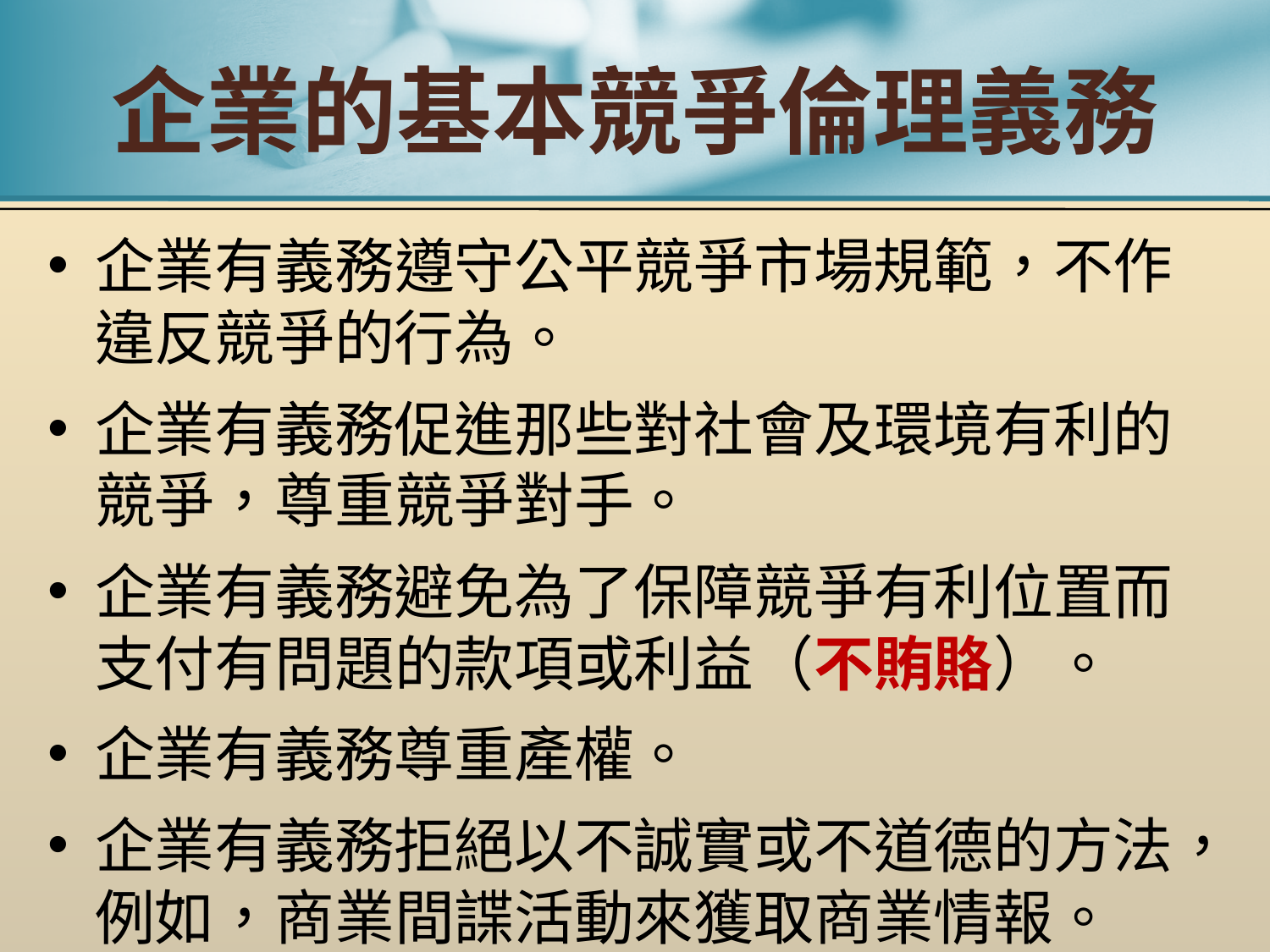

# 企業的基本競爭倫理義務
企業有義務遵守公平競爭市場規範，不作違反競爭的行為。
企業有義務促進那些對社會及環境有利的競爭，尊重競爭對手。
企業有義務避免為了保障競爭有利位置而支付有問題的款項或利益（不賄賂）。
企業有義務尊重產權。
企業有義務拒絕以不誠實或不道德的方法，例如，商業間諜活動來獲取商業情報。